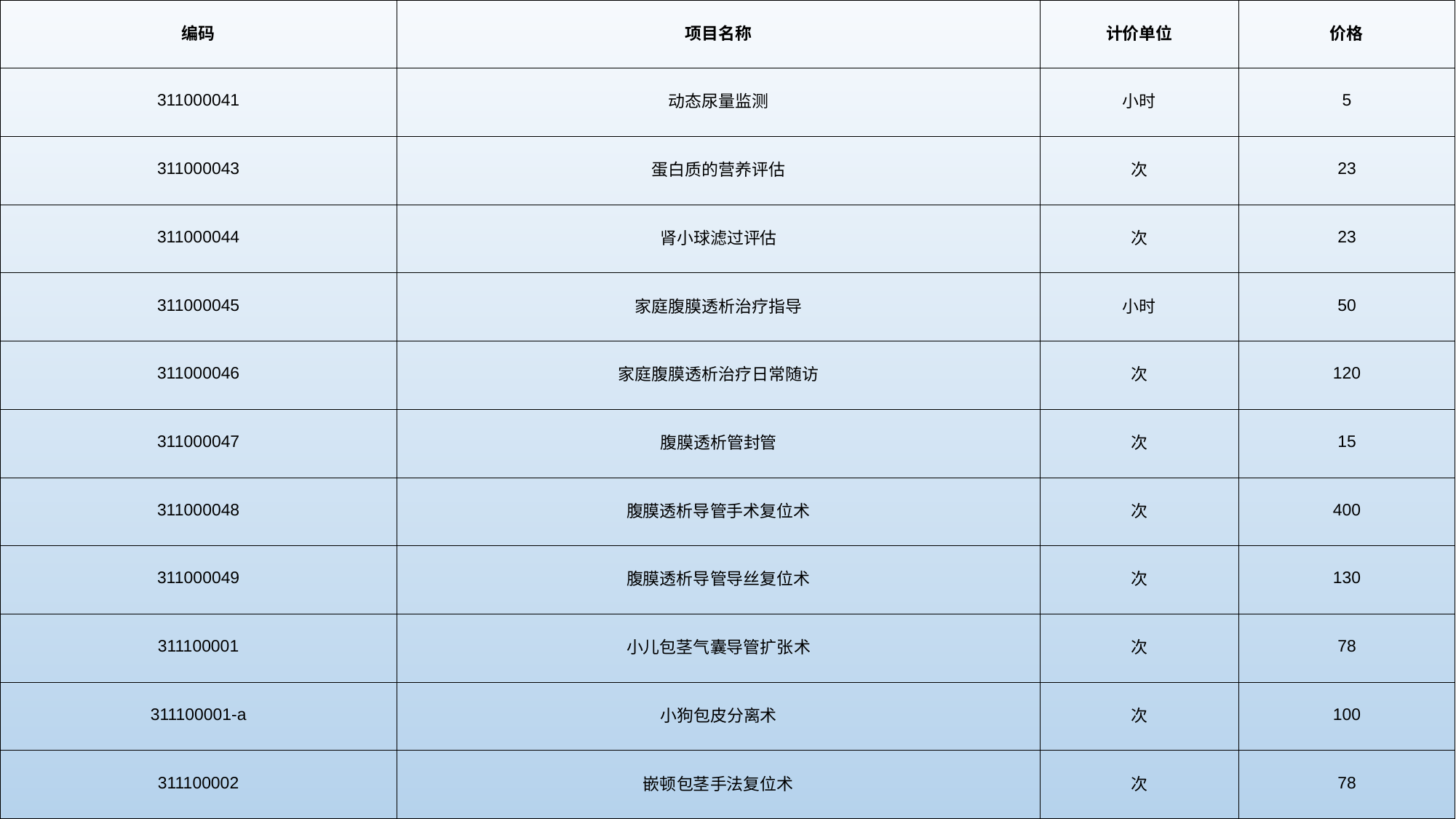

| 编码 | 项目名称 | 计价单位 | 价格 |
| --- | --- | --- | --- |
| 311000041 | 动态尿量监测 | 小时 | 5 |
| 311000043 | 蛋白质的营养评估 | 次 | 23 |
| 311000044 | 肾小球滤过评估 | 次 | 23 |
| 311000045 | 家庭腹膜透析治疗指导 | 小时 | 50 |
| 311000046 | 家庭腹膜透析治疗日常随访 | 次 | 120 |
| 311000047 | 腹膜透析管封管 | 次 | 15 |
| 311000048 | 腹膜透析导管手术复位术 | 次 | 400 |
| 311000049 | 腹膜透析导管导丝复位术 | 次 | 130 |
| 311100001 | 小儿包茎气囊导管扩张术 | 次 | 78 |
| 311100001-a | 小狗包皮分离术 | 次 | 100 |
| 311100002 | 嵌顿包茎手法复位术 | 次 | 78 |